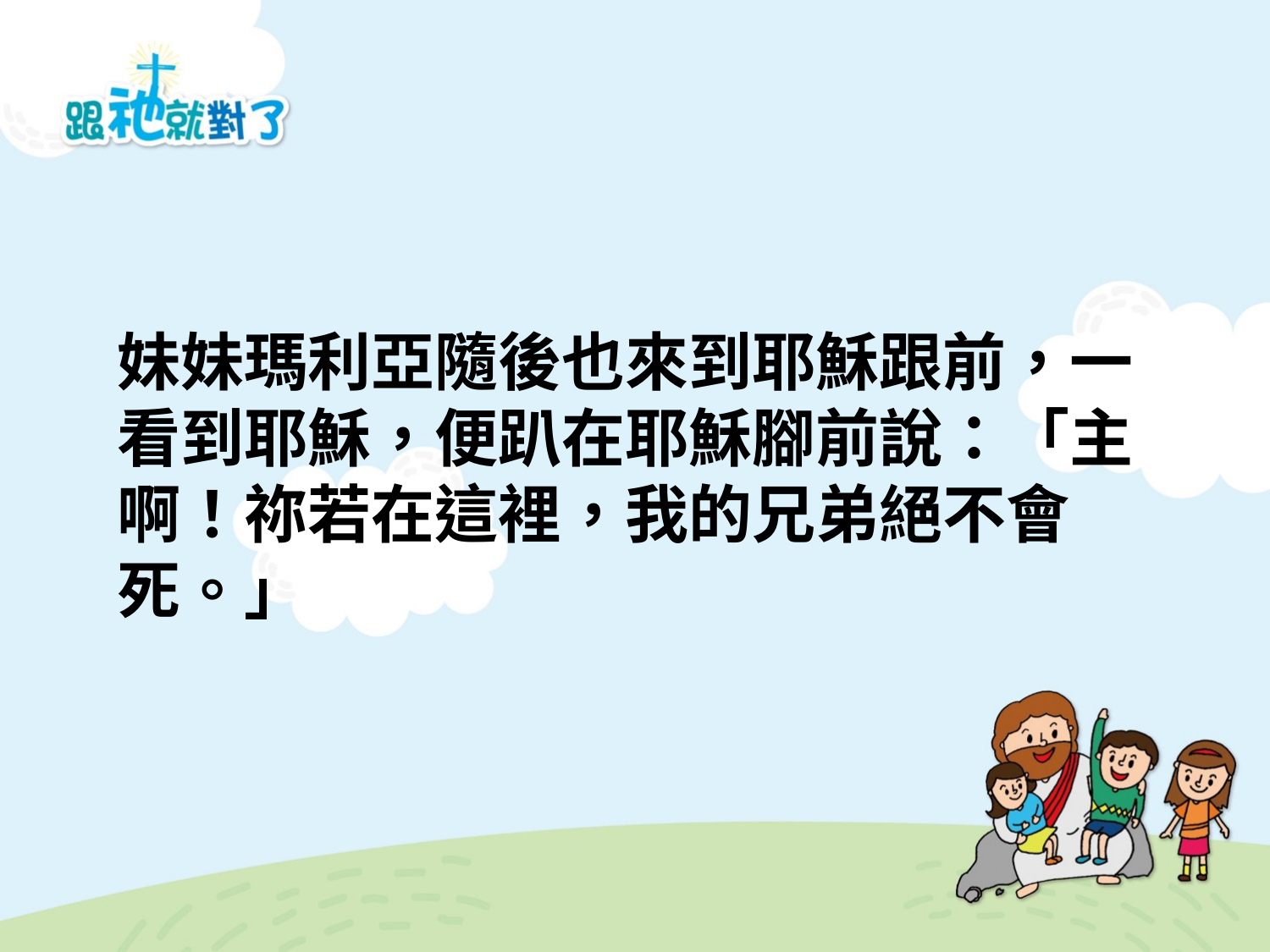

妹妹瑪利亞隨後也來到耶穌跟前，一看到耶穌，便趴在耶穌腳前說：「主啊！祢若在這裡，我的兄弟絕不會死。」